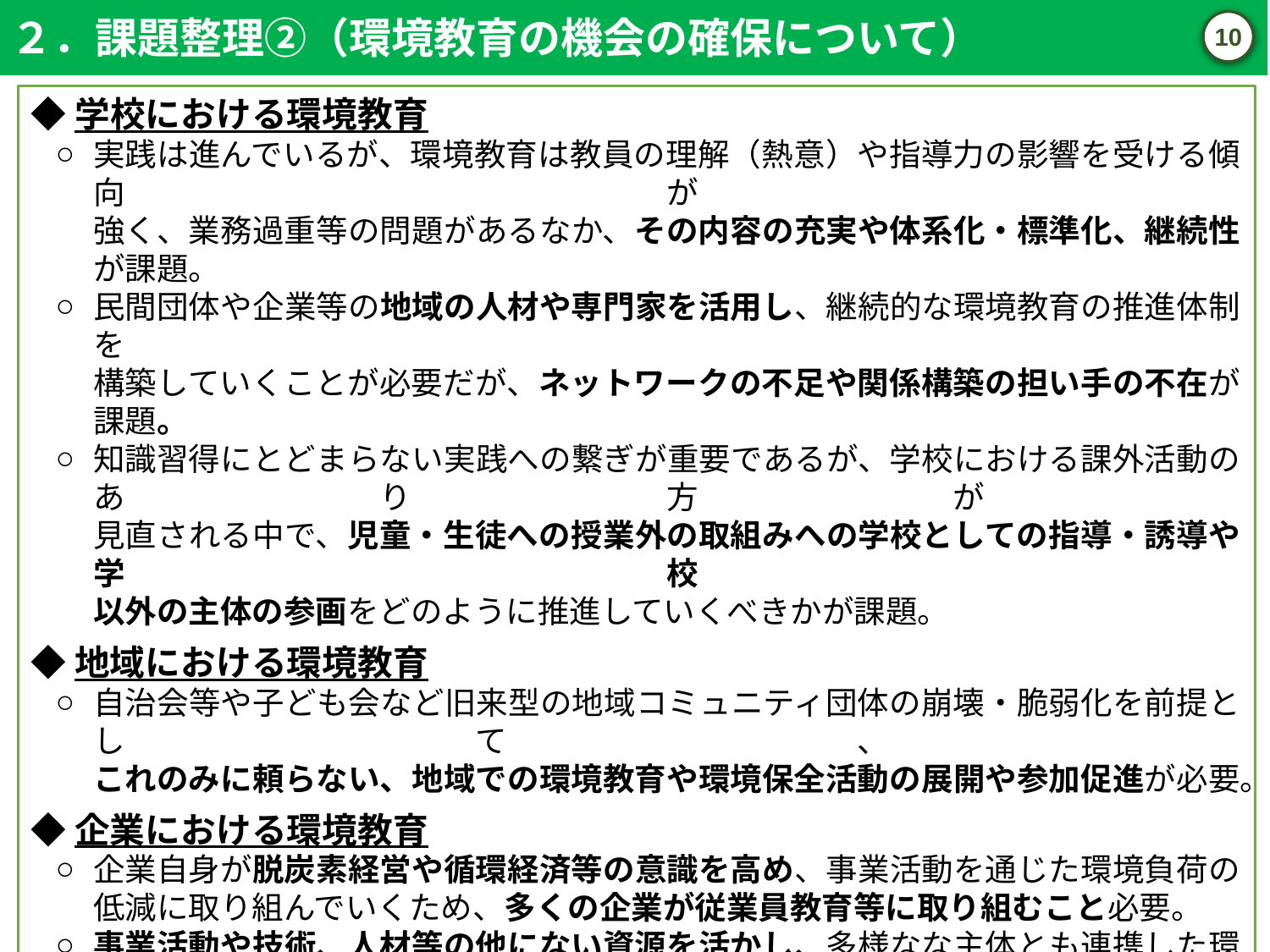

２．課題整理②（環境教育の機会の確保について）
10
◆学校における環境教育
実践は進んでいるが、環境教育は教員の理解（熱意）や指導力の影響を受ける傾向が
強く、業務過重等の問題があるなか、その内容の充実や体系化・標準化、継続性が課題。
民間団体や企業等の地域の人材や専門家を活用し、継続的な環境教育の推進体制を
構築していくことが必要だが、ネットワークの不足や関係構築の担い手の不在が課題。
知識習得にとどまらない実践への繋ぎが重要であるが、学校における課外活動のあり方が
見直される中で、児童・生徒への授業外の取組みへの学校としての指導・誘導や学校
以外の主体の参画をどのように推進していくべきかが課題。
◆地域における環境教育
自治会等や子ども会など旧来型の地域コミュニティ団体の崩壊・脆弱化を前提として、
これのみに頼らない、地域での環境教育や環境保全活動の展開や参加促進が必要。
◆企業における環境教育
企業自身が脱炭素経営や循環経済等の意識を高め、事業活動を通じた環境負荷の低減に取り組んでいくため、多くの企業が従業員教育等に取り組むこと必要。
事業活動や技術、人材等の他にない資源を活かし、多様なな主体とも連携した環境保全活動、プロフェッショナルな内容の講座やイベントなどこれまでの環境教育にない魅力的な取組みの展開が求められる。
従業員等の知識や技能が社外の環境教育等の機会や場で発揮される環境づくりも期待
される。